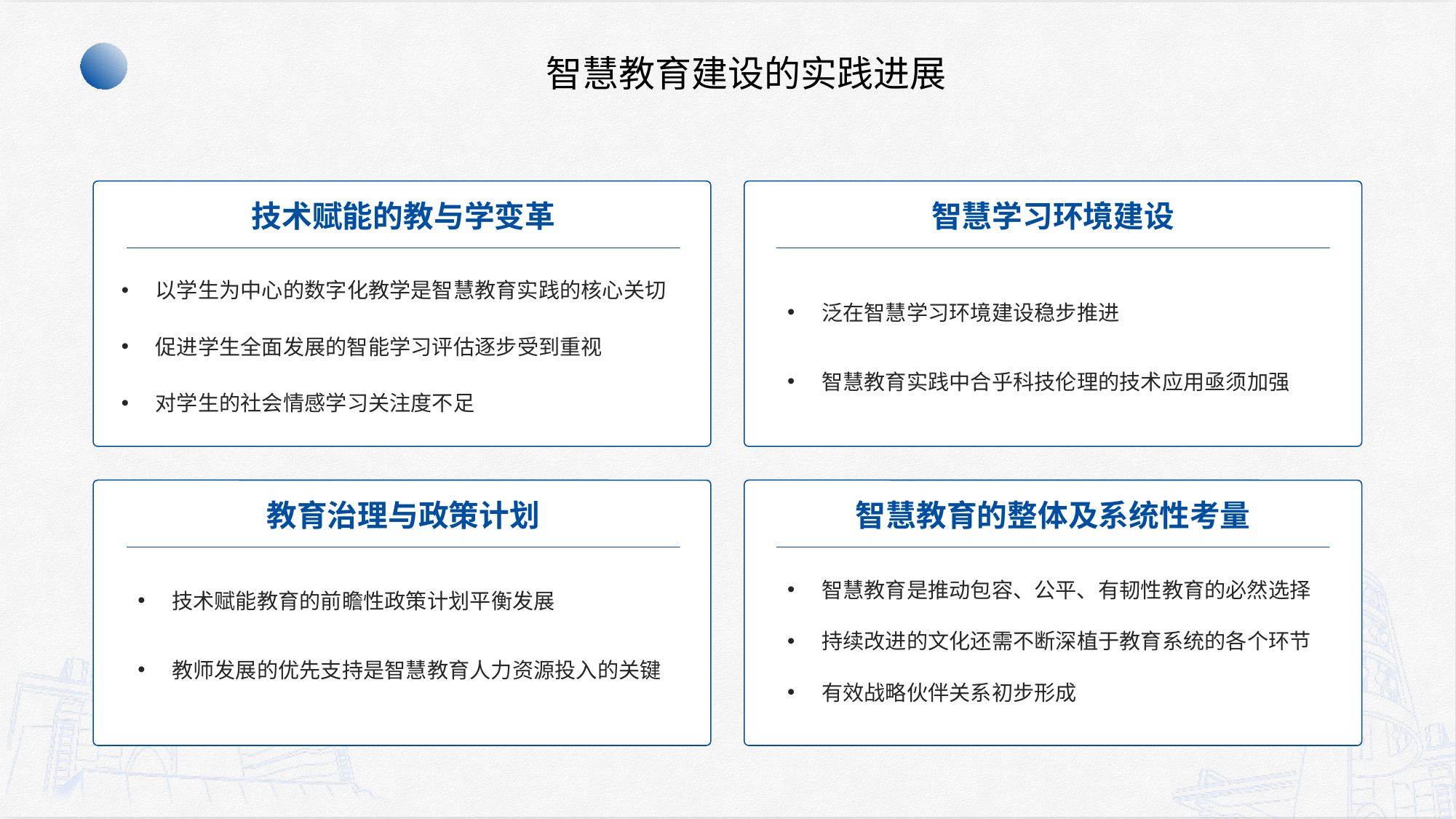

智慧教育建设的实践进展

技术赋能的教与学变革
智慧学习环境建设
以学生为中心的数字化教学是智慧教育实践的核心关切
促进学生全面发展的智能学习评估逐步受到重视
对学生的社会情感学习关注度不足
泛在智慧学习环境建设稳步推进
智慧教育实践中合乎科技伦理的技术应用亟须加强

教育治理与政策计划
智慧教育的整体及系统性考量
智慧教育是推动包容、公平、有韧性教育的必然选择
持续改进的文化还需不断深植于教育系统的各个环节
有效战略伙伴关系初步形成
技术赋能教育的前瞻性政策计划平衡发展
教师发展的优先支持是智慧教育人力资源投入的关键